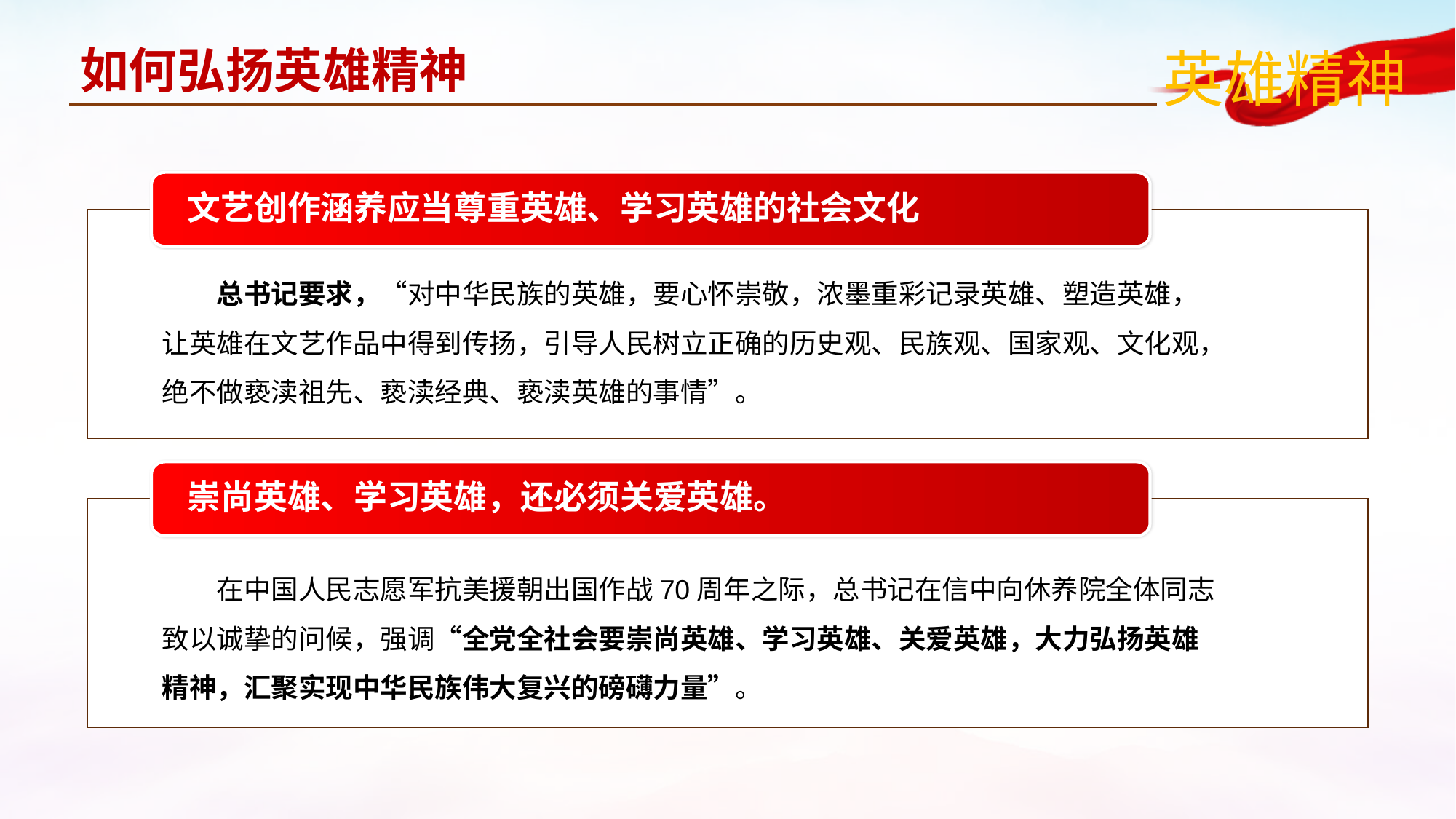

如何弘扬英雄精神
文艺创作涵养应当尊重英雄、学习英雄的社会文化

总书记要求，“对中华民族的英雄，要心怀崇敬，浓墨重彩记录英雄、塑造英雄，让英雄在文艺作品中得到传扬，引导人民树立正确的历史观、民族观、国家观、文化观，绝不做亵渎祖先、亵渎经典、亵渎英雄的事情”。
崇尚英雄、学习英雄，还必须关爱英雄。

在中国人民志愿军抗美援朝出国作战70周年之际，总书记在信中向休养院全体同志致以诚挚的问候，强调“全党全社会要崇尚英雄、学习英雄、关爱英雄，大力弘扬英雄精神，汇聚实现中华民族伟大复兴的磅礴力量”。